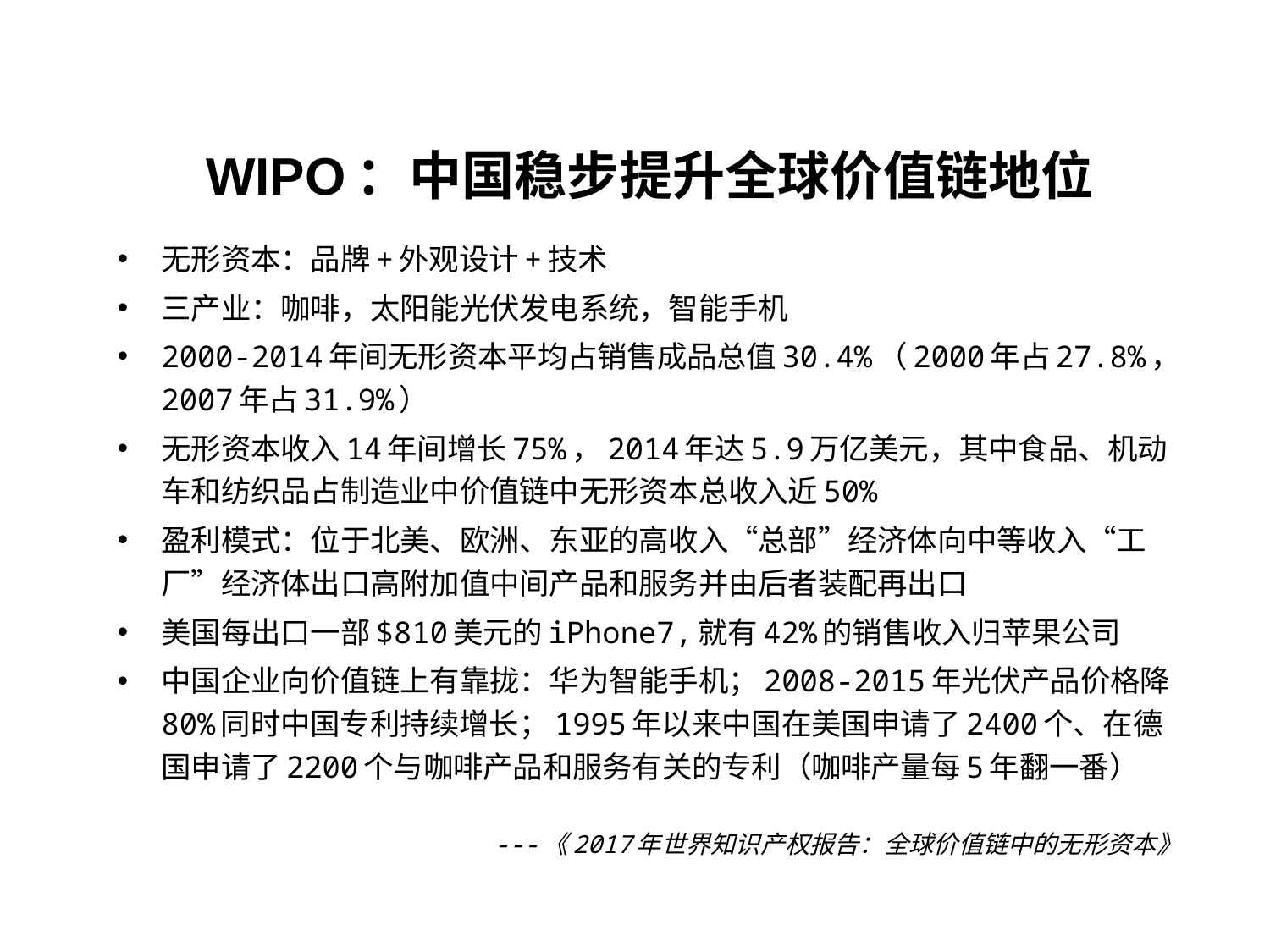

WIPO：中国稳步提升全球价值链地位

无形资本：品牌+外观设计+技术
三产业：咖啡，太阳能光伏发电系统，智能手机
2000-2014年间无形资本平均占销售成品总值30.4%（2000年占27.8%，2007年占31.9%）
无形资本收入14年间增长75%，2014年达5.9万亿美元，其中食品、机动车和纺织品占制造业中价值链中无形资本总收入近50%
盈利模式：位于北美、欧洲、东亚的高收入“总部”经济体向中等收入“工厂”经济体出口高附加值中间产品和服务并由后者装配再出口
美国每出口一部$810美元的iPhone7,就有42%的销售收入归苹果公司
中国企业向价值链上有靠拢：华为智能手机；2008-2015年光伏产品价格降80%同时中国专利持续增长；1995年以来中国在美国申请了2400个、在德国申请了2200个与咖啡产品和服务有关的专利（咖啡产量每5年翻一番）

                            ---《2017年世界知识产权报告：全球价值链中的无形资本》
IWEP